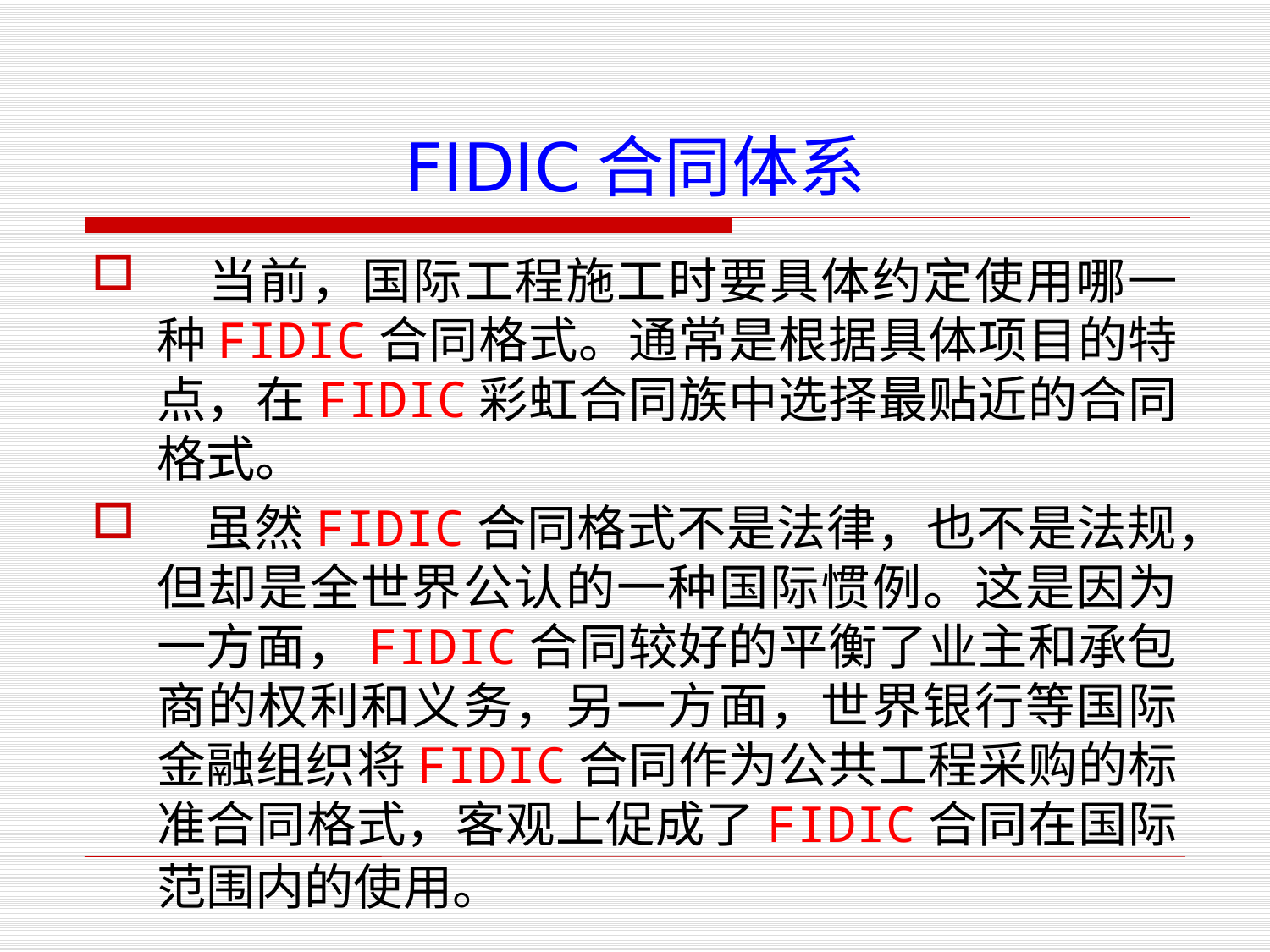

# FIDIC合同体系
   当前，国际工程施工时要具体约定使用哪一种FIDIC合同格式。通常是根据具体项目的特点，在FIDIC彩虹合同族中选择最贴近的合同格式。
   虽然FIDIC合同格式不是法律，也不是法规，但却是全世界公认的一种国际惯例。这是因为一方面，FIDIC合同较好的平衡了业主和承包商的权利和义务，另一方面，世界银行等国际金融组织将FIDIC合同作为公共工程采购的标准合同格式，客观上促成了FIDIC合同在国际范围内的使用。